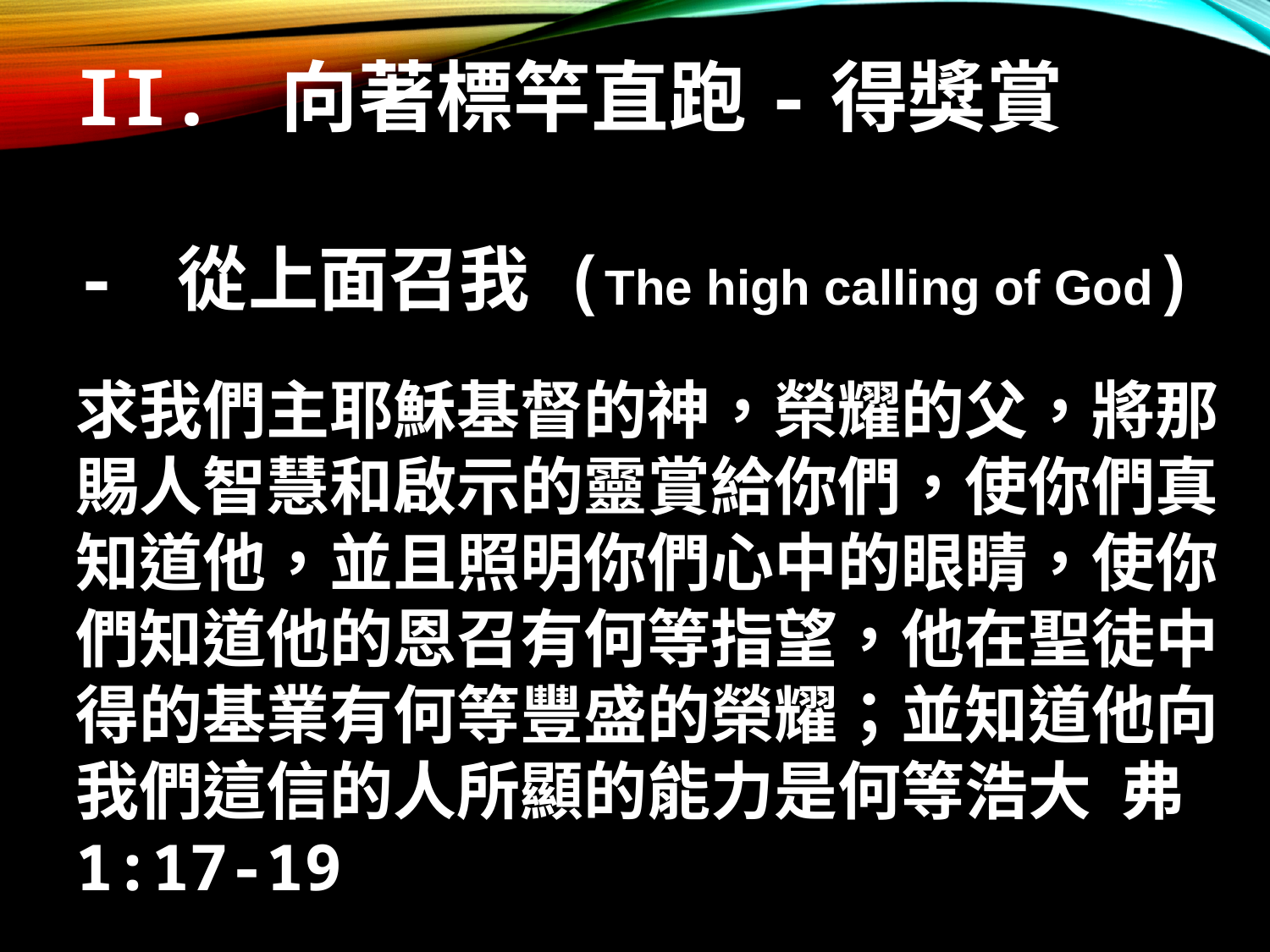

II. 向著標竿直跑-得獎賞

- 從上面召我 (The high calling of God)

求我們主耶穌基督的神，榮耀的父，將那賜人智慧和啟示的靈賞給你們，使你們真知道他，並且照明你們心中的眼睛，使你們知道他的恩召有何等指望，他在聖徒中得的基業有何等豐盛的榮耀；並知道他向我們這信的人所顯的能力是何等浩大  弗 1:17-19